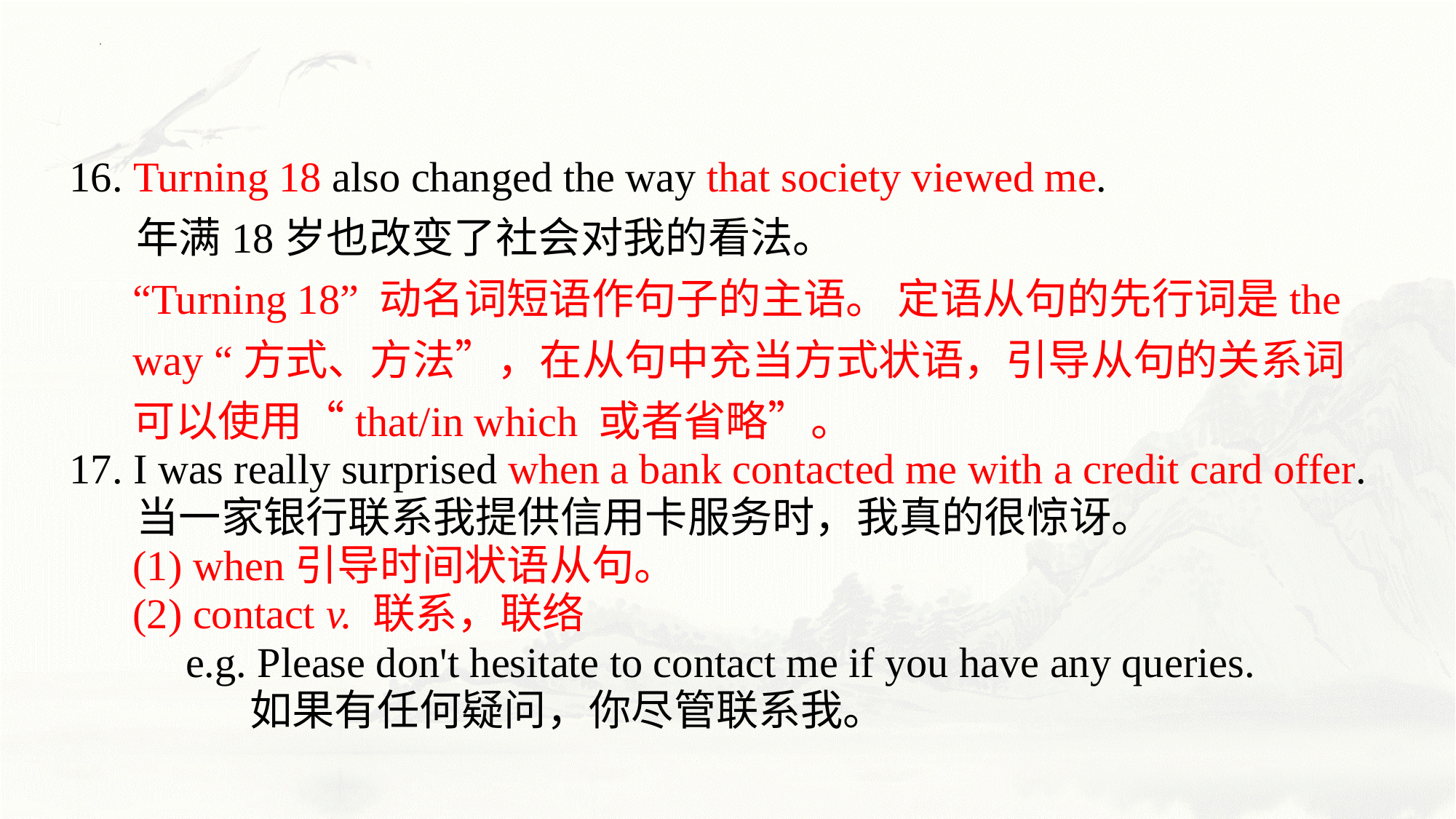

16. Turning 18 also changed the way that society viewed me.
      年满18岁也改变了社会对我的看法。
      “Turning 18” 动名词短语作句子的主语。 定语从句的先行词是the way “方式、方法”，在从句中充当方式状语，引导从句的关系词可以使用“that/in which 或者省略”。
17. I was really surprised when a bank contacted me with a credit card offer.
      当一家银行联系我提供信用卡服务时，我真的很惊讶。
      (1) when引导时间状语从句。
      (2) contact v. 联系，联络
           e.g. Please don't hesitate to contact me if you have any queries.
                  如果有任何疑问，你尽管联系我。